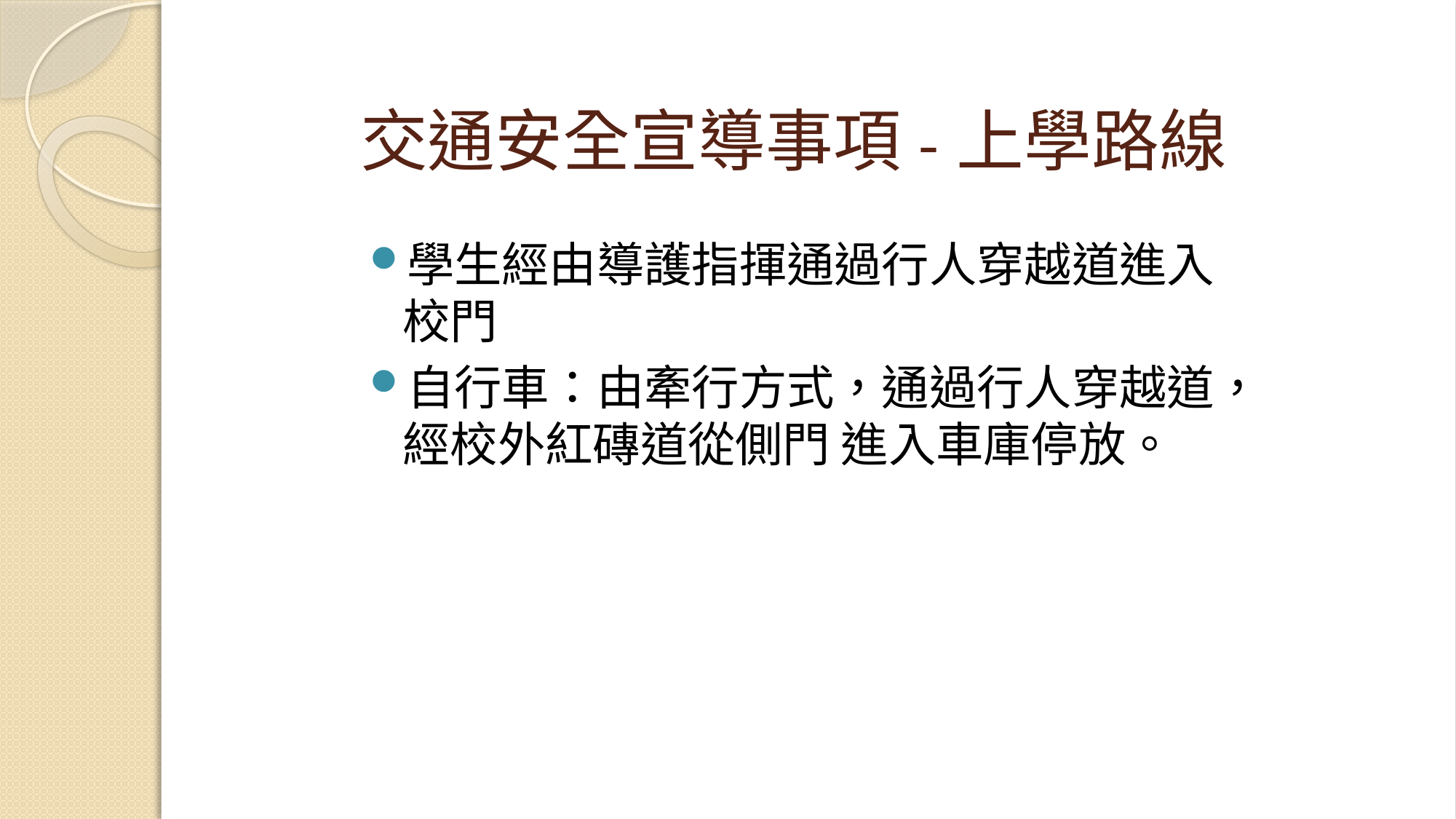

# 交通安全宣導事項-上學路線
學生經由導護指揮通過行人穿越道進入校門
自行車：由牽行方式，通過行人穿越道，經校外紅磚道從側門 進入車庫停放。